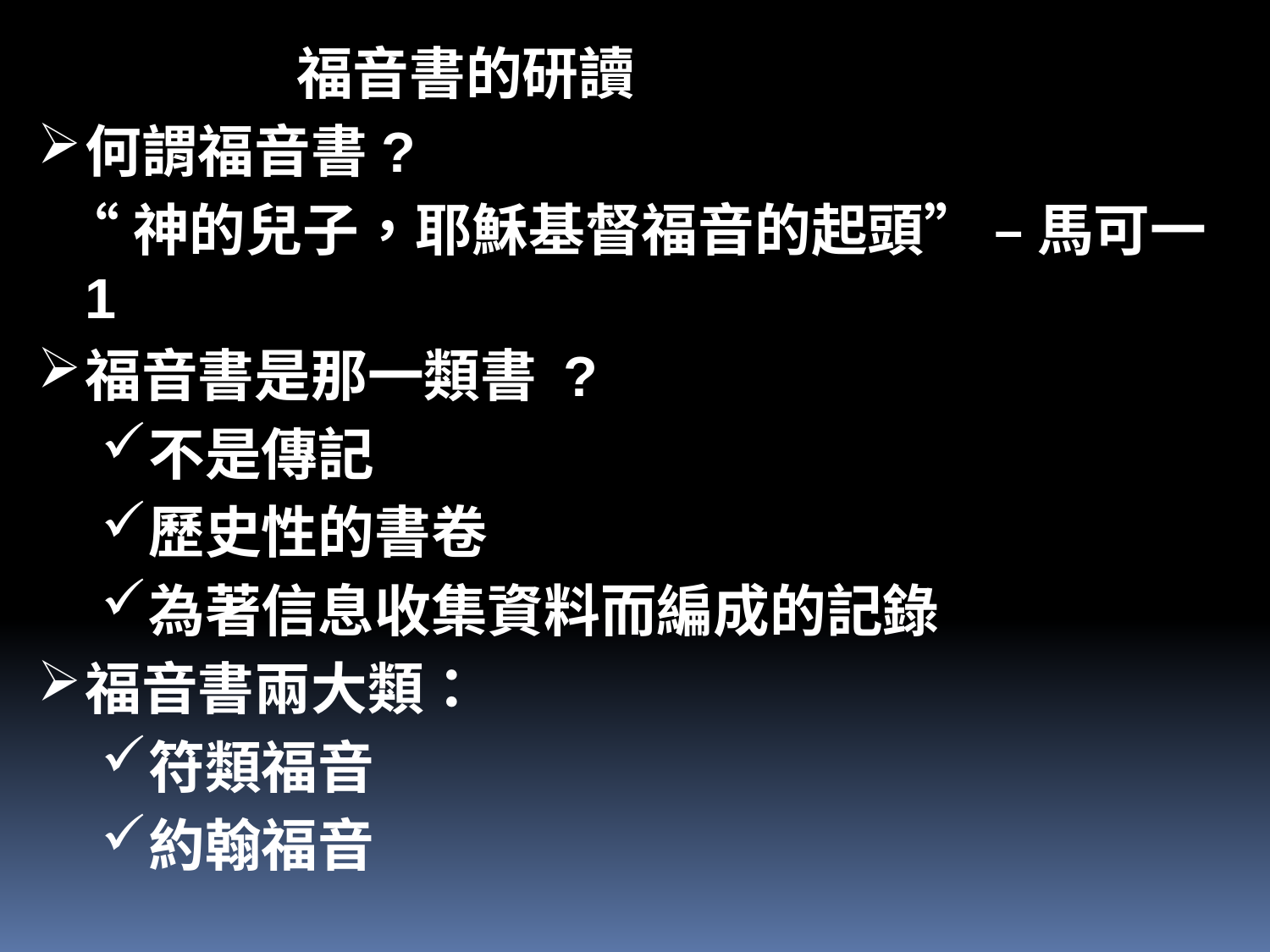

福音書的研讀
何謂福音書?
  “神的兒子，耶穌基督福音的起頭” – 馬可一1
福音書是那一類書 ?
不是傳記
歷史性的書卷
為著信息收集資料而編成的記錄
福音書兩大類：
符類福音
約翰福音